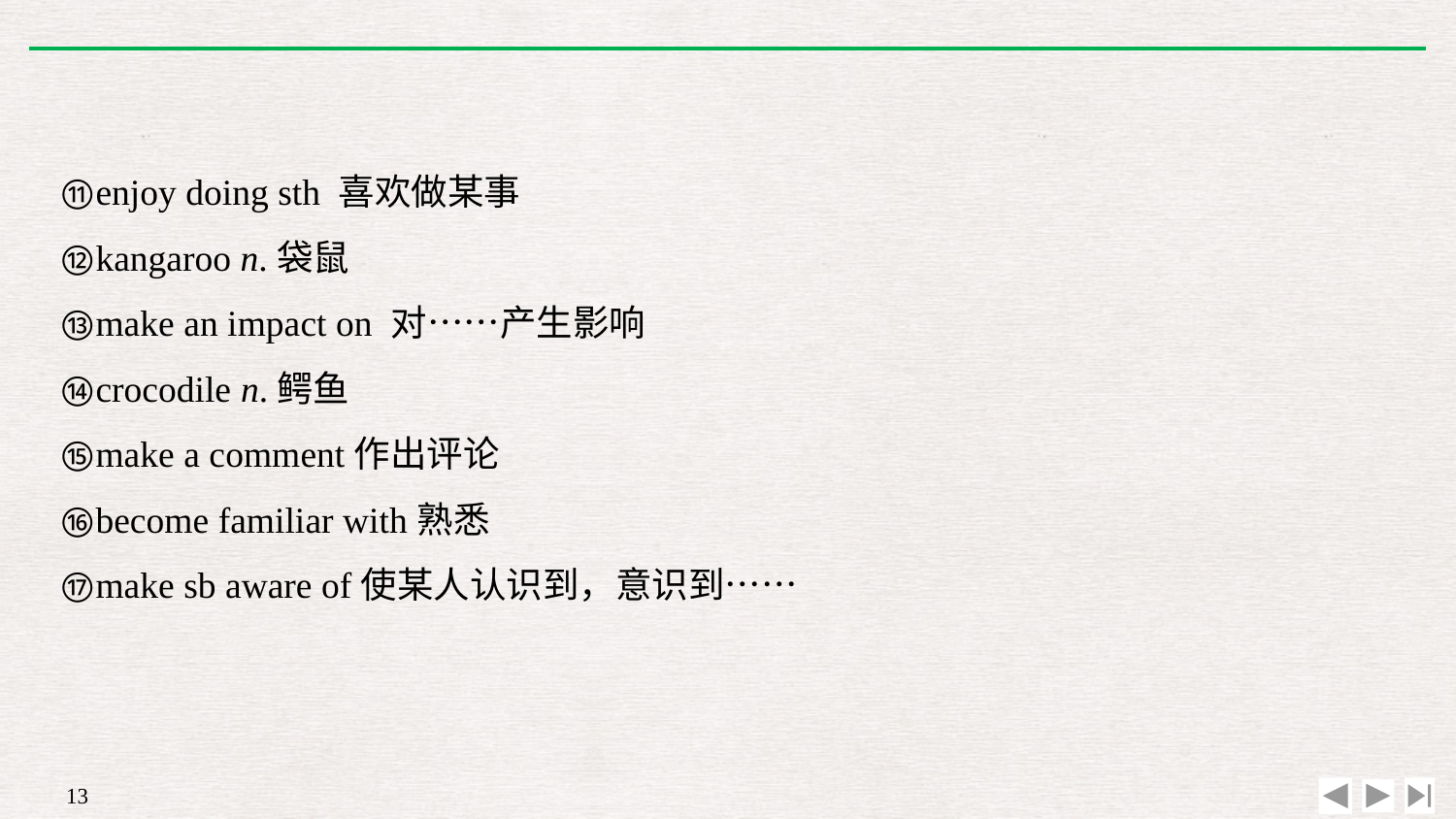

⑪enjoy doing sth 喜欢做某事
⑫kangaroo n.袋鼠
⑬make an impact on 对……产生影响
⑭crocodile n.鳄鱼
⑮make a comment作出评论
⑯become familiar with熟悉
⑰make sb aware of使某人认识到，意识到……